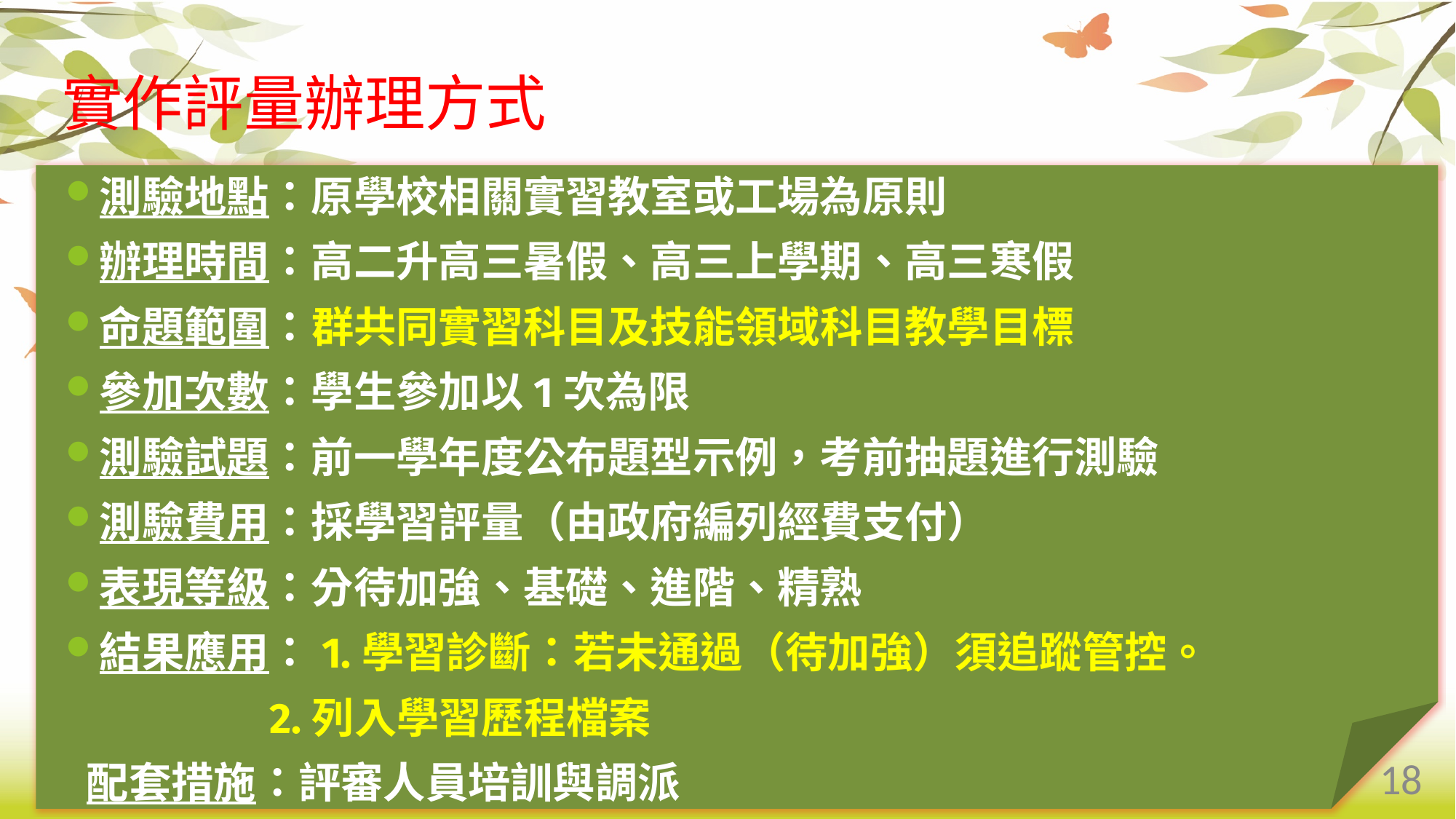

實作評量辦理方式

測驗地點：原學校相關實習教室或工場為原則
辦理時間：高二升高三暑假、高三上學期、高三寒假
命題範圍：群共同實習科目及技能領域科目教學目標
參加次數：學生參加以1次為限
測驗試題：前一學年度公布題型示例，考前抽題進行測驗
測驗費用：採學習評量（由政府編列經費支付）
表現等級：分待加強、基礎、進階、精熟
結果應用：1.學習診斷：若未通過（待加強）須追蹤管控。
2.列入學習歷程檔案
配套措施：評審人員培訓與調派

18